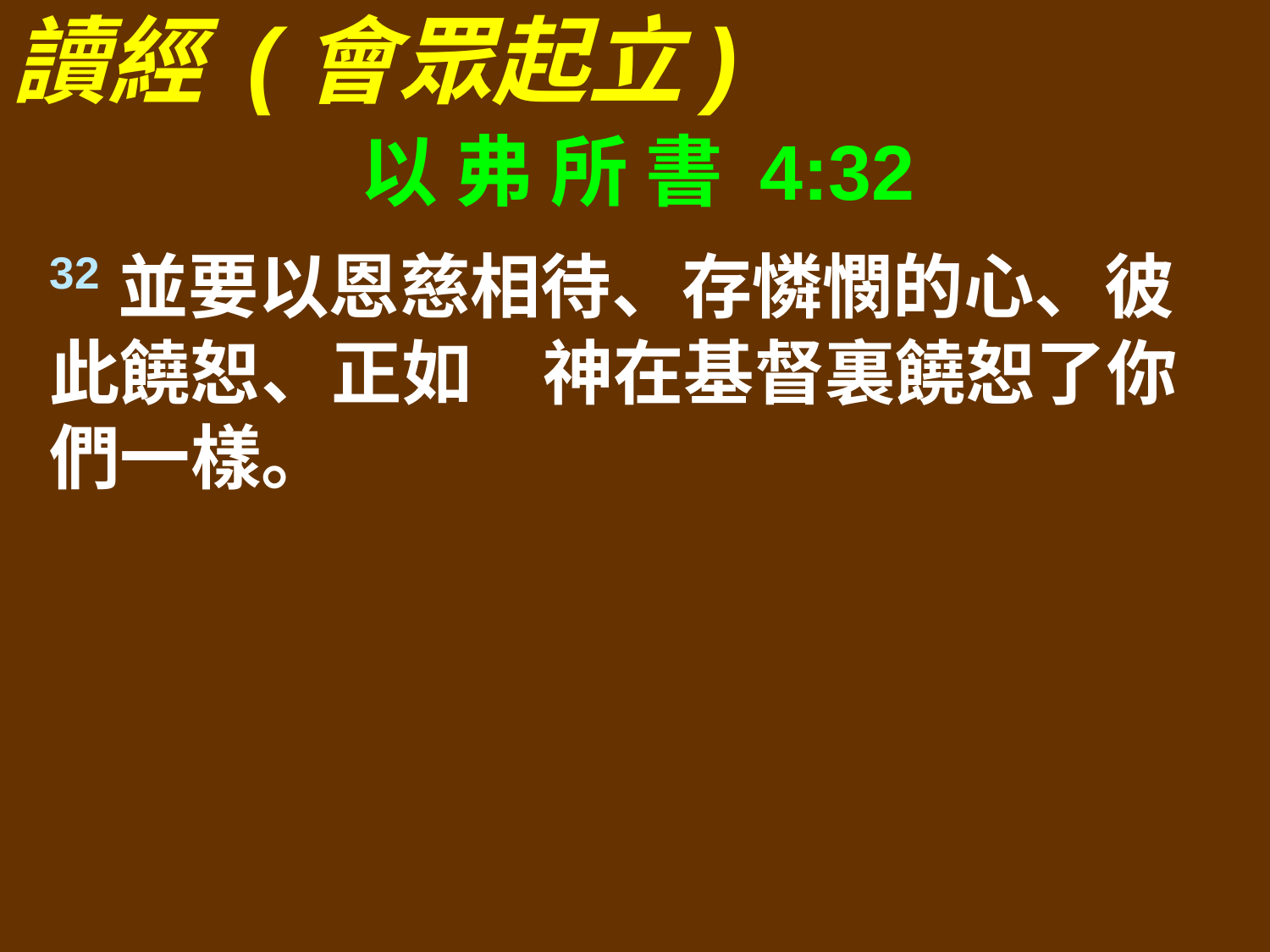

讀經 (會眾起立)
以 弗 所 書 4:32
32並要以恩慈相待、存憐憫的心、彼此饒恕、正如　神在基督裏饒恕了你們一樣。